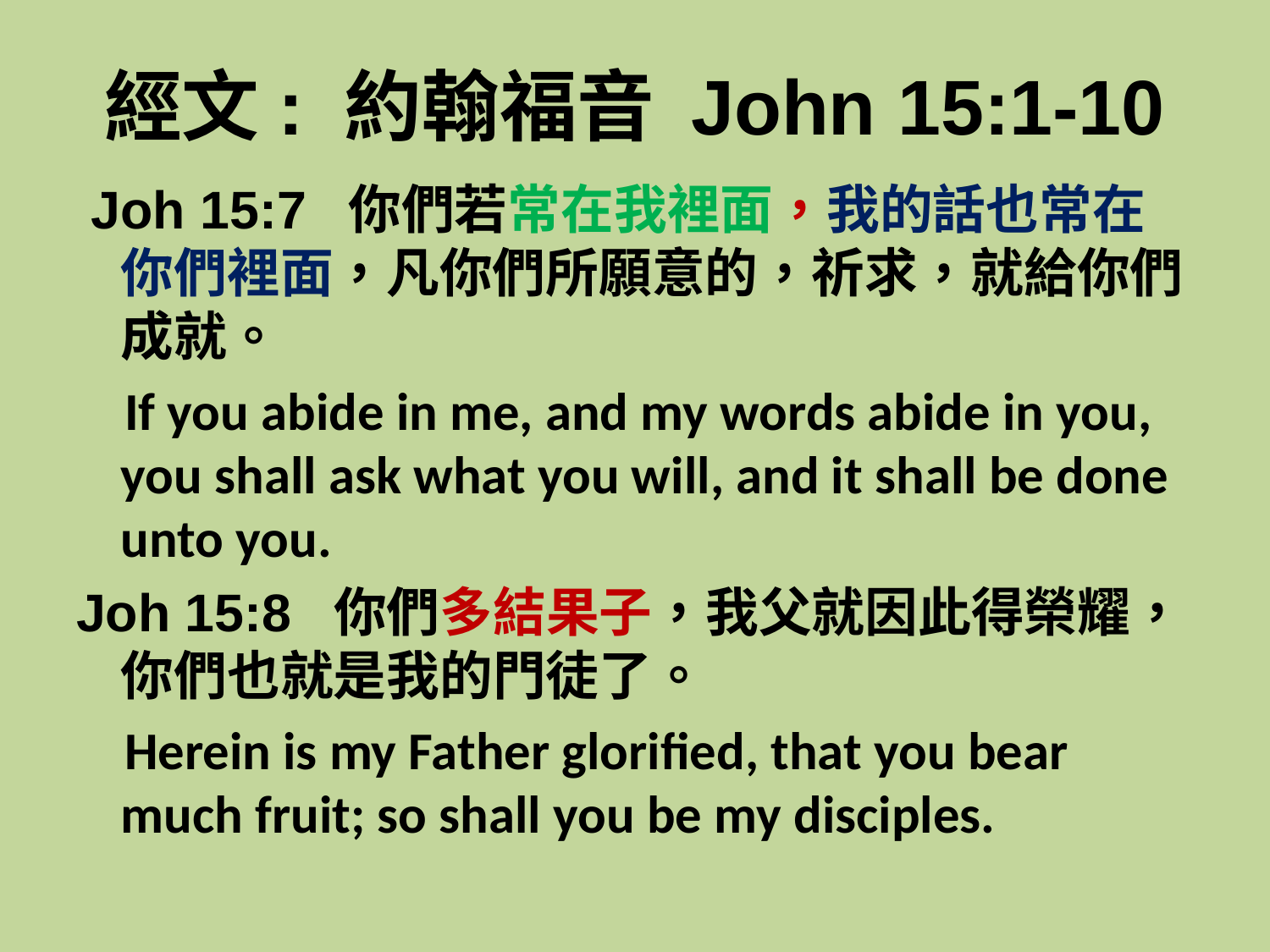

# 經文: 約翰福音 John 15:1-10
 Joh 15:7  你們若常在我裡面，我的話也常在你們裡面，凡你們所願意的，祈求，就給你們成就。
    If you abide in me, and my words abide in you, you shall ask what you will, and it shall be done unto you.
Joh 15:8  你們多結果子，我父就因此得榮耀，你們也就是我的門徒了。
    Herein is my Father glorified, that you bear much fruit; so shall you be my disciples.